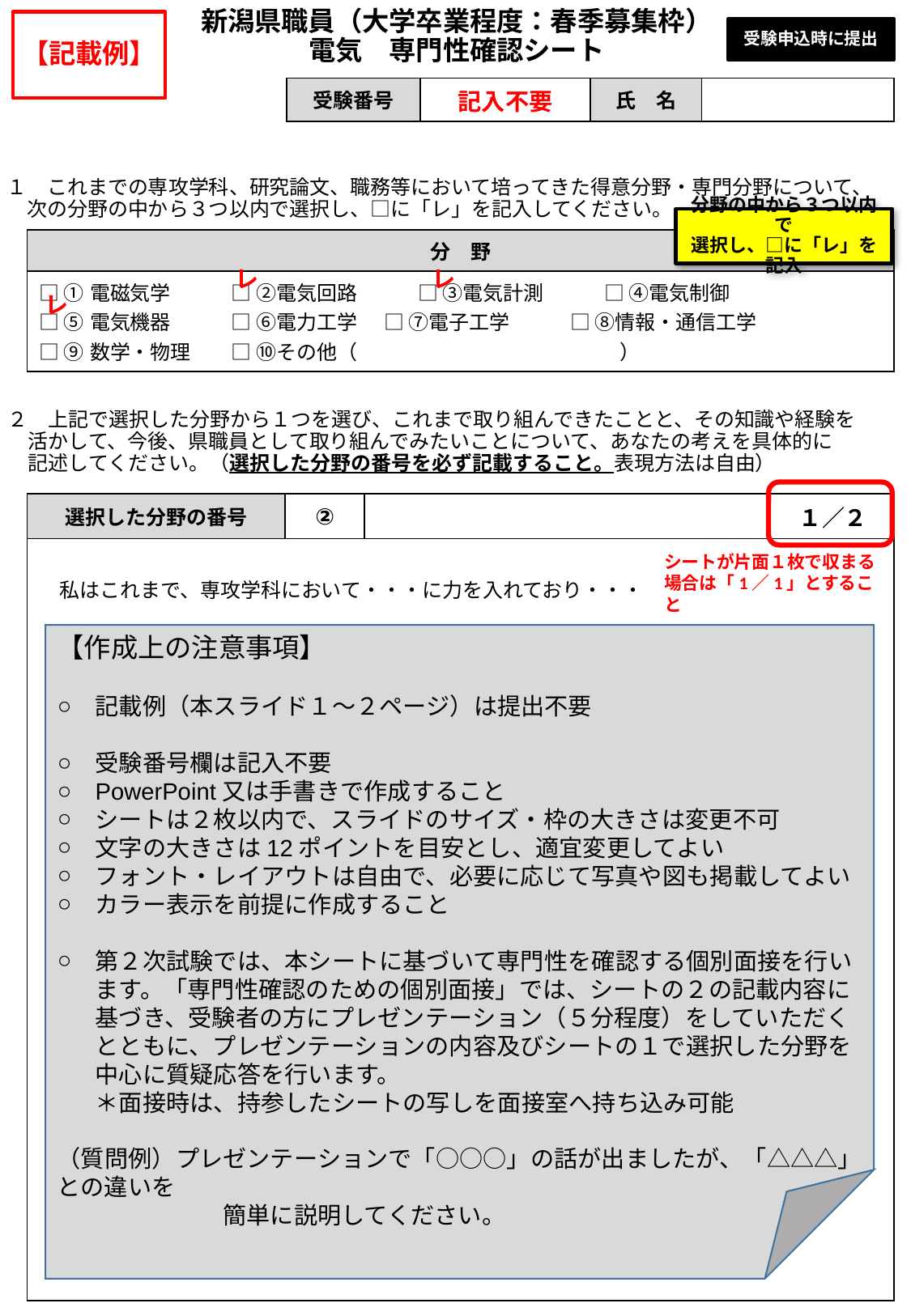

新潟県職員（大学卒業程度：春季募集枠）
電気　専門性確認シート
【記載例】
受験申込時に提出
| 受験番号 |  | 氏　名 |  |
| --- | --- | --- | --- |
記入不要
１　これまでの専攻学科、研究論文、職務等において培ってきた得意分野・専門分野について、
　次の分野の中から３つ以内で選択し、□に「レ」を記入してください。
分野の中から３つ以内で
選択し、□に「レ」を記入
| 分　野 |
| --- |
| □ ①電磁気学　　　□ ②電気回路　　　□ ③電気計測　　　□ ④電気制御 □ ⑤電気機器　　　□ ⑥電力工学 □ ⑦電子工学　　　□ ⑧情報・通信工学 □ ⑨数学・物理　　□ ⑩その他（　　　　　　　　　　　　　） |
レ
レ
レ
２　上記で選択した分野から１つを選び、これまで取り組んできたことと、その知識や経験を
　活かして、今後、県職員として取り組んでみたいことについて、あなたの考えを具体的に
　記述してください。（選択した分野の番号を必ず記載すること。表現方法は自由）

| 選択した分野の番号 | ② | １／２ |
| --- | --- | --- |
| 私はこれまで、専攻学科において・・・に力を入れており・・・ |  |  |
シートが片面１枚で収まる場合は「1／1」とすること
【作成上の注意事項】

記載例（本スライド１～２ページ）は提出不要

受験番号欄は記入不要
PowerPoint又は手書きで作成すること
シートは２枚以内で、スライドのサイズ・枠の大きさは変更不可
文字の大きさは12ポイントを目安とし、適宜変更してよい
フォント・レイアウトは自由で、必要に応じて写真や図も掲載してよい
カラー表示を前提に作成すること

第２次試験では、本シートに基づいて専門性を確認する個別面接を行います。「専門性確認のための個別面接」では、シートの２の記載内容に基づき、受験者の方にプレゼンテーション（５分程度）をしていただくとともに、プレゼンテーションの内容及びシートの１で選択した分野を中心に質疑応答を行います。
＊面接時は、持参したシートの写しを面接室へ持ち込み可能

（質問例）プレゼンテーションで「○○○」の話が出ましたが、「△△△」との違いを
　　　　　　　簡単に説明してください。